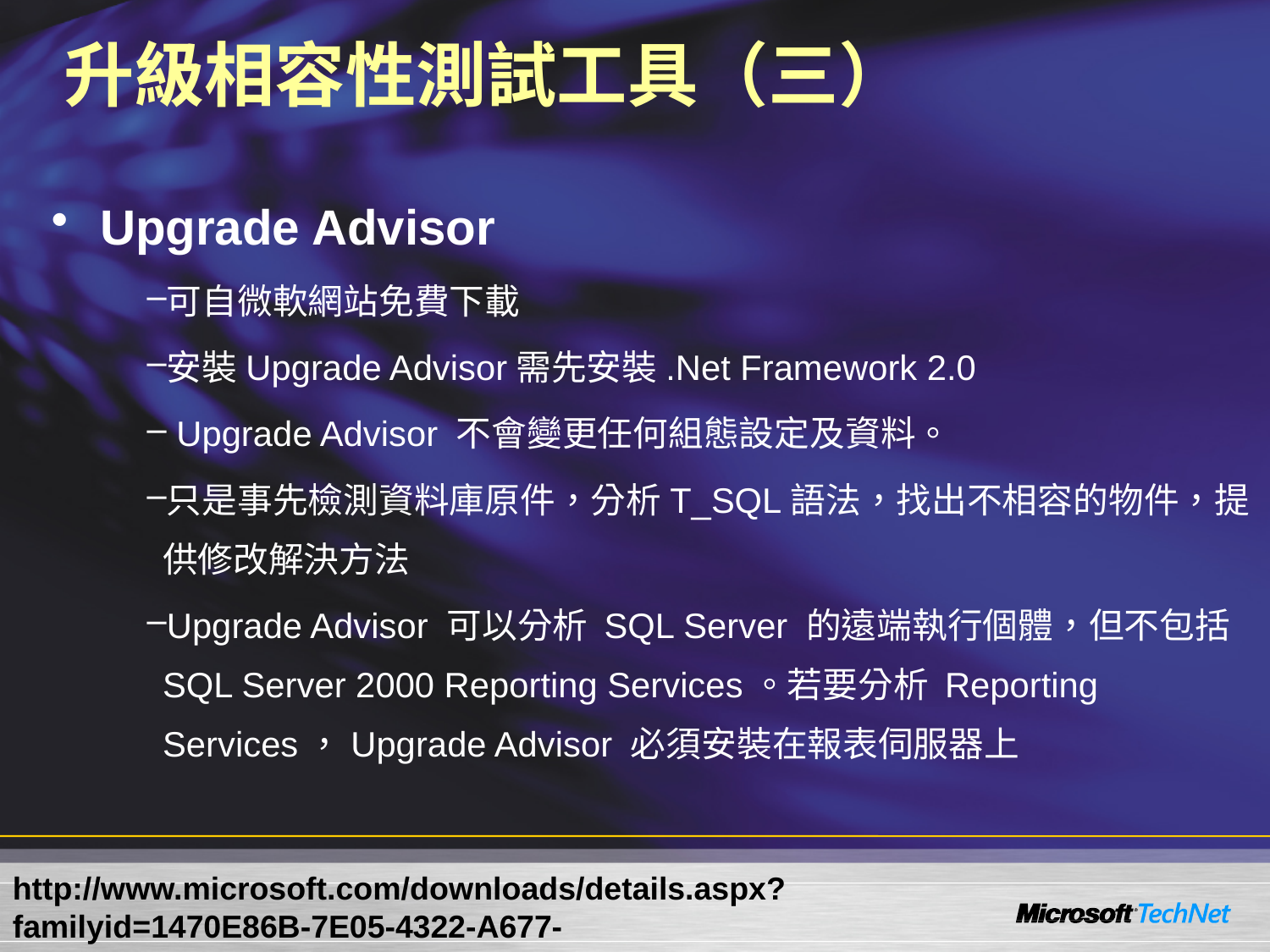

# 升級相容性測試工具（三）
Upgrade Advisor
可自微軟網站免費下載
安裝Upgrade Advisor需先安裝.Net Framework 2.0
 Upgrade Advisor 不會變更任何組態設定及資料。
只是事先檢測資料庫原件，分析T_SQL語法，找出不相容的物件，提供修改解決方法
Upgrade Advisor 可以分析 SQL Server 的遠端執行個體，但不包括 SQL Server 2000 Reporting Services。若要分析 Reporting Services，Upgrade Advisor 必須安裝在報表伺服器上
http://www.microsoft.com/downloads/details.aspx?familyid=1470E86B-7E05-4322-A677-95AB44F12D75&displaylang=zh-tw